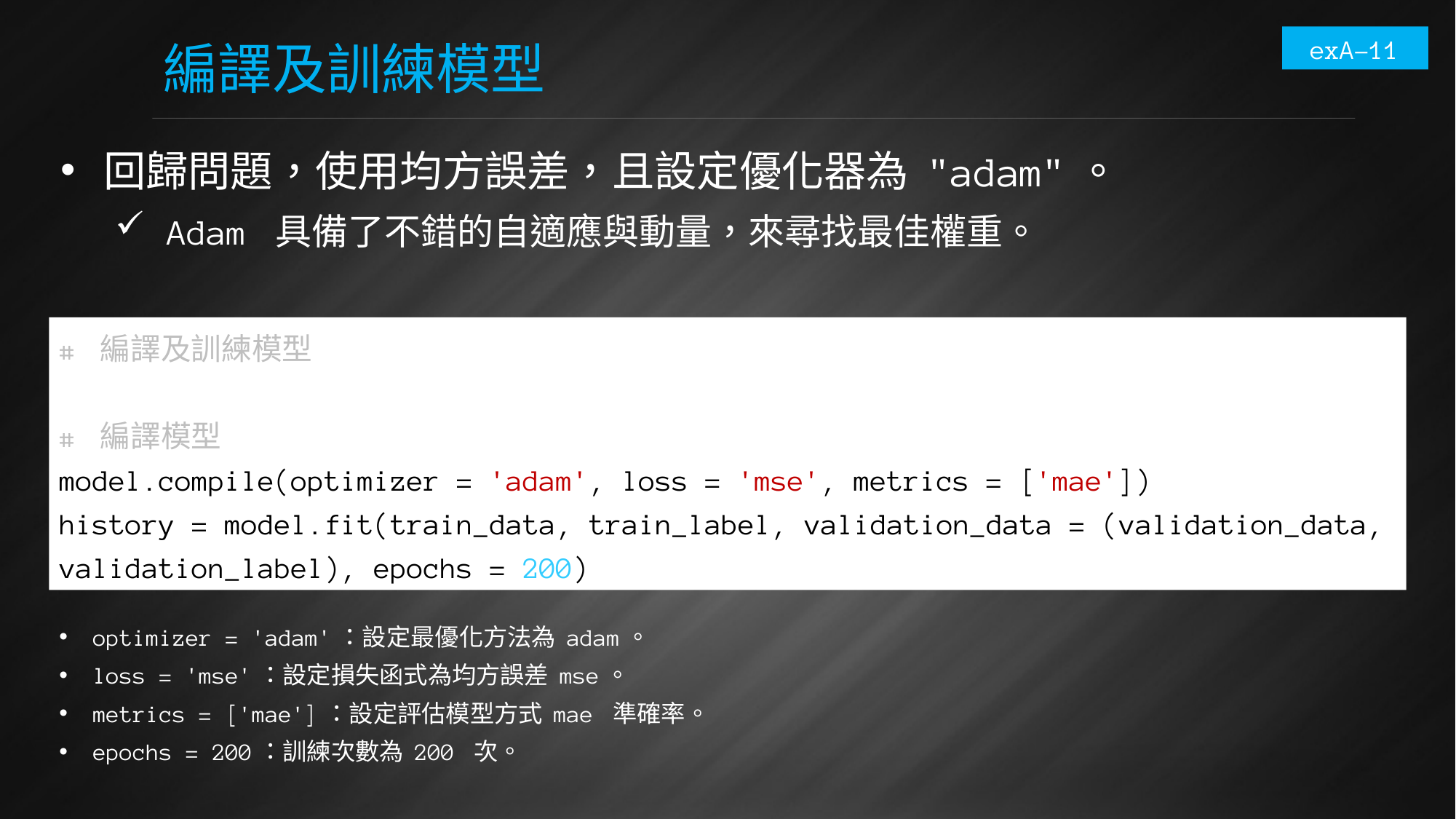

exA-11
# 編譯及訓練模型
回歸問題，使用均方誤差，且設定優化器為 "adam"。
Adam 具備了不錯的自適應與動量，來尋找最佳權重。
# 編譯及訓練模型
# 編譯模型
model.compile(optimizer = 'adam', loss = 'mse', metrics = ['mae'])
history = model.fit(train_data, train_label, validation_data = (validation_data, validation_label), epochs = 200)
optimizer = 'adam'：設定最優化方法為 adam。
loss = 'mse'：設定損失函式為均方誤差 mse。
metrics = ['mae']：設定評估模型方式 mae 準確率。
epochs = 200：訓練次數為 200 次。